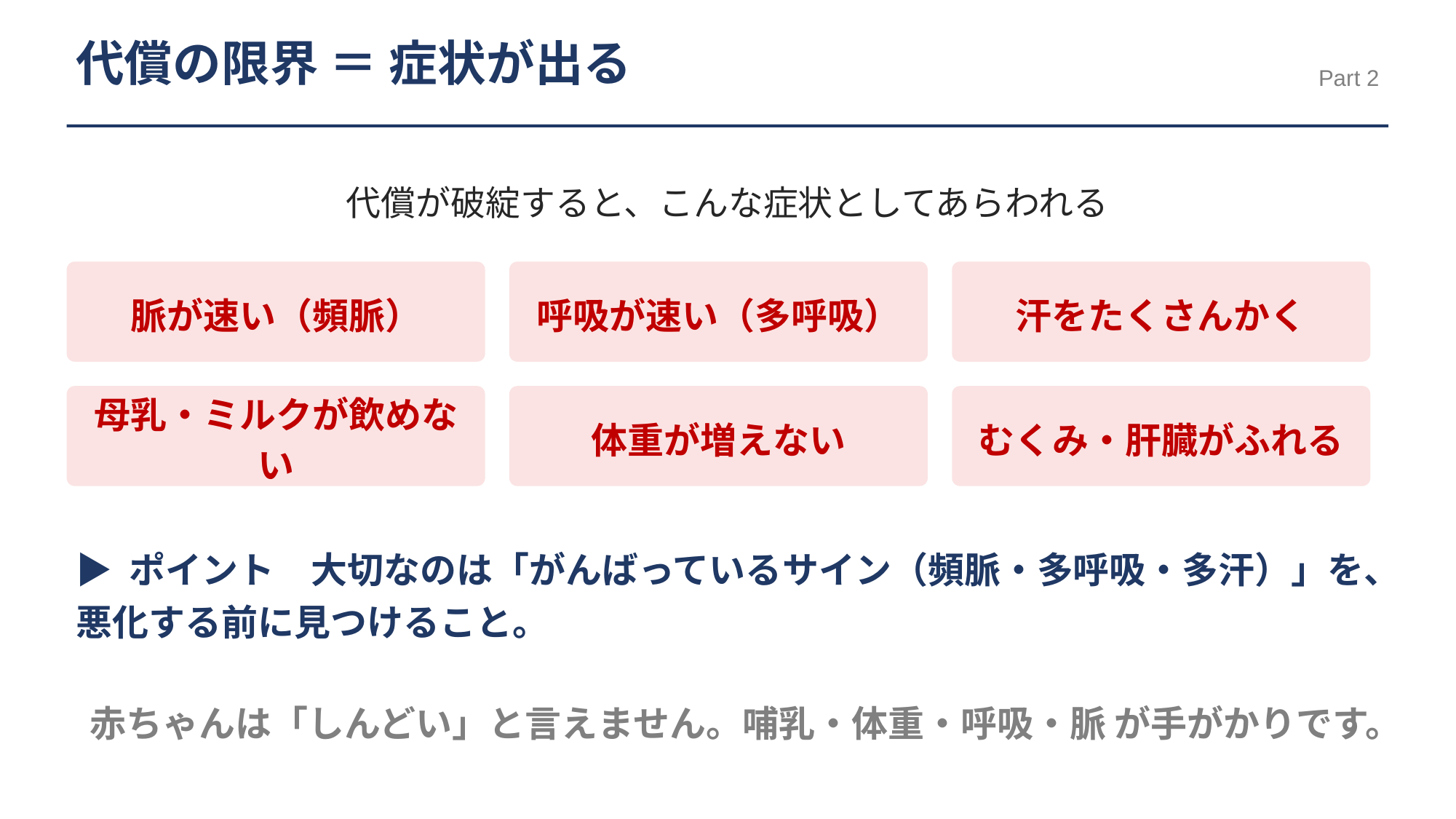

代償の限界 ＝ 症状が出る
Part 2

代償が破綻すると、こんな症状としてあらわれる
脈が速い（頻脈）
呼吸が速い（多呼吸）
汗をたくさんかく
母乳・ミルクが飲めない
体重が増えない
むくみ・肝臓がふれる
▶ ポイント　大切なのは「がんばっているサイン（頻脈・多呼吸・多汗）」を、悪化する前に見つけること。
赤ちゃんは「しんどい」と言えません。哺乳・体重・呼吸・脈 が手がかりです。